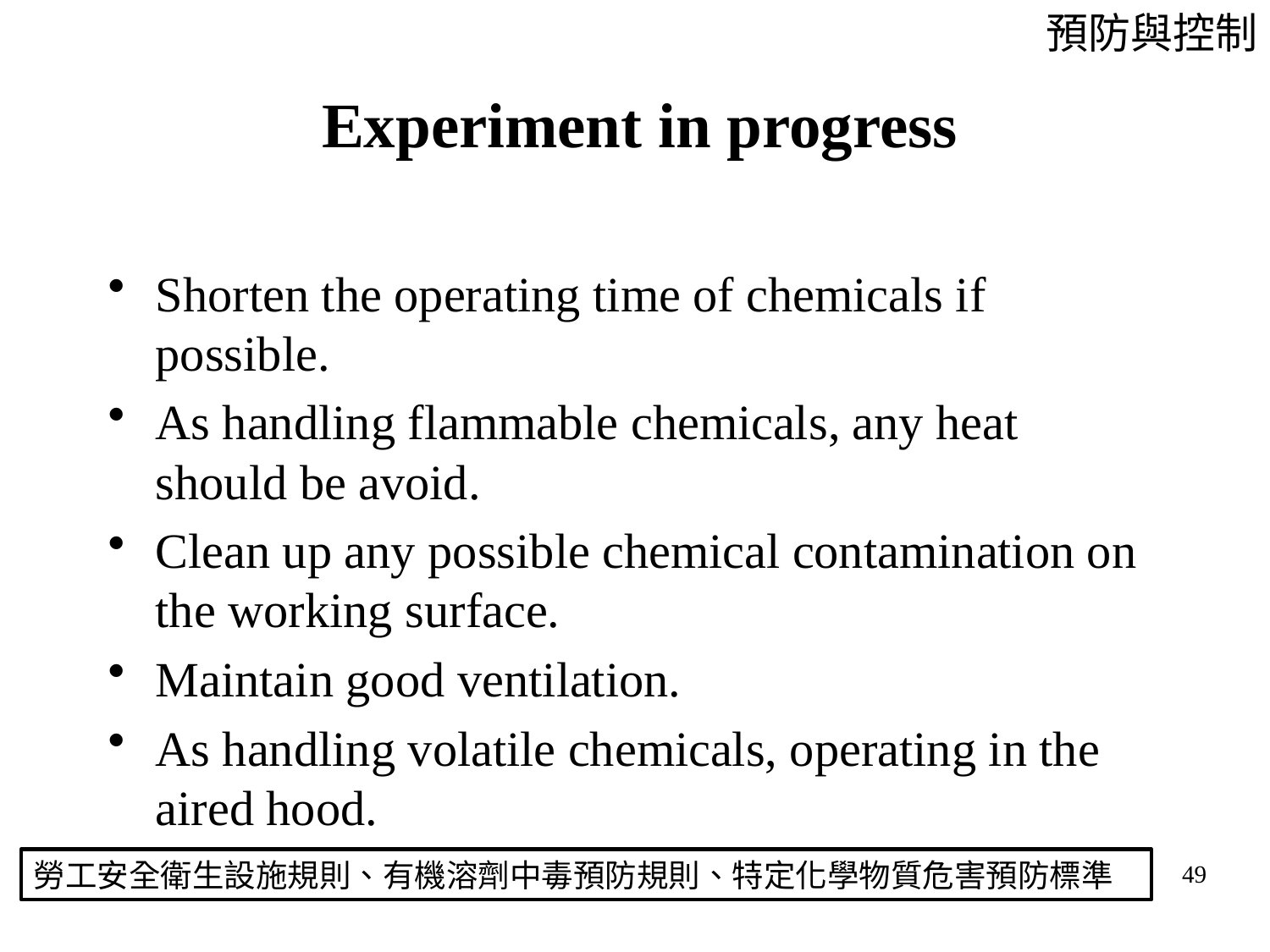

預防與控制
# Experiment in progress
Shorten the operating time of chemicals if possible.
As handling flammable chemicals, any heat should be avoid.
Clean up any possible chemical contamination on the working surface.
Maintain good ventilation.
As handling volatile chemicals, operating in the aired hood.
勞工安全衛生設施規則、有機溶劑中毒預防規則、特定化學物質危害預防標準
49